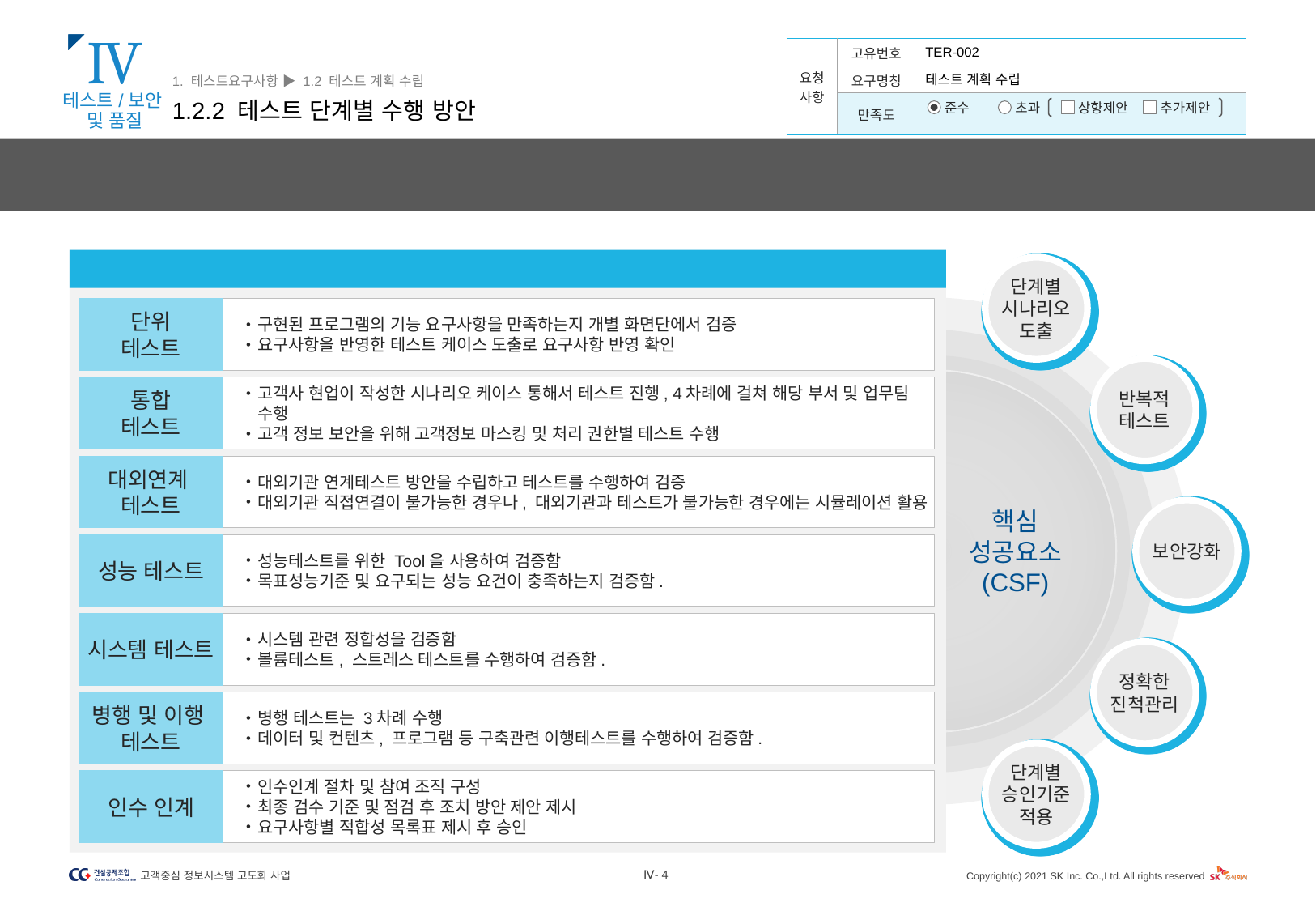

Ⅳ

테스트/보안
및 품질

1. 테스트요구사항 ▶ 1.2 테스트 계획 수립
1.2.2 테스트 단계별 수행 방안
TER-002
테스트 계획 수립

고객중심 정보시스템 고도화 사업 테스트는 단위, 통합, 대외연계, 성능, 시스템, 병행 및 이행 테스트로 나누어 진행하고, 단계별 이슈 및 중점 확인 사항에 대해 해결책을 제시해 성공적인 프로젝트를 지원합니다.

단계별 테스트 방안

단계별
시나리오
도출

단계별
승인기준
적용

반복적
테스트

정확한
진척관리

보안강화

핵심
성공요소
(CSF)
단위
테스트
통합
테스트
대외연계
테스트
성능 테스트
시스템 테스트
병행 및 이행
테스트
인수 인계

구현된 프로그램의 기능 요구사항을 만족하는지 개별 화면단에서 검증
요구사항을 반영한 테스트 케이스 도출로 요구사항 반영 확인

고객사 현업이 작성한 시나리오 케이스 통해서 테스트 진행, 4차례에 걸쳐 해당 부서 및 업무팀 수행
고객 정보 보안을 위해 고객정보 마스킹 및 처리 권한별 테스트 수행

대외기관 연계테스트 방안을 수립하고 테스트를 수행하여 검증
대외기관 직접연결이 불가능한 경우나, 대외기관과 테스트가 불가능한 경우에는 시뮬레이션 활용

성능테스트를 위한 Tool을 사용하여 검증함
목표성능기준 및 요구되는 성능 요건이 충족하는지 검증함.

시스템 관련 정합성을 검증함
볼륨테스트, 스트레스 테스트를 수행하여 검증함.

병행 테스트는 3차례 수행
데이터 및 컨텐츠, 프로그램 등 구축관련 이행테스트를 수행하여 검증함.

인수인계 절차 및 참여 조직 구성
최종 검수 기준 및 점검 후 조치 방안 제안 제시
요구사항별 적합성 목록표 제시 후 승인